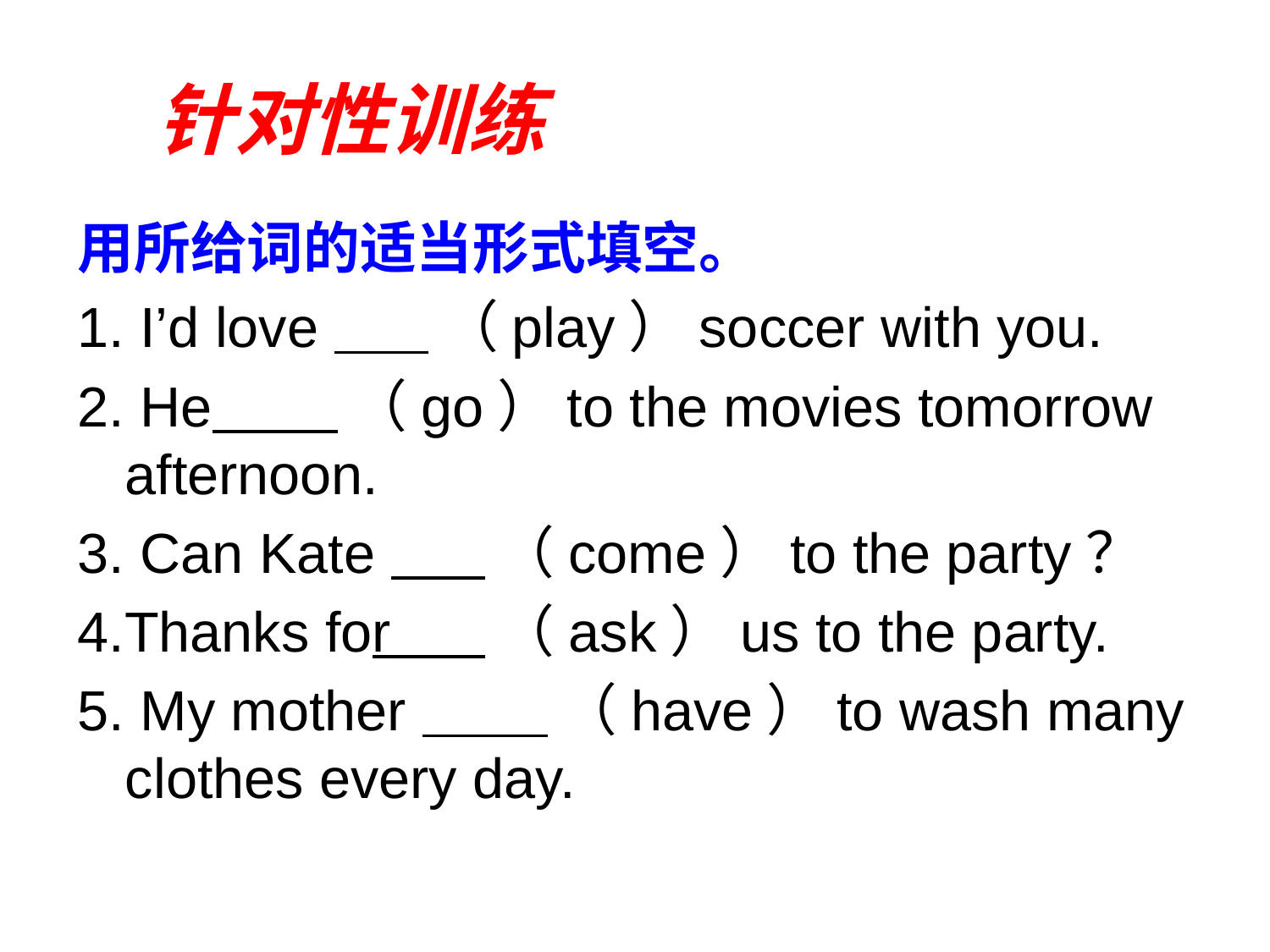

# 针对性训练
用所给词的适当形式填空。
1. I’d love       （play）soccer with you.
2. He        （go）to the movies tomorrow afternoon.
3. Can Kate       （come）to the party？
4.Thanks for      （ask）us to the party.
5. My mother         （have）to wash many clothes every day.